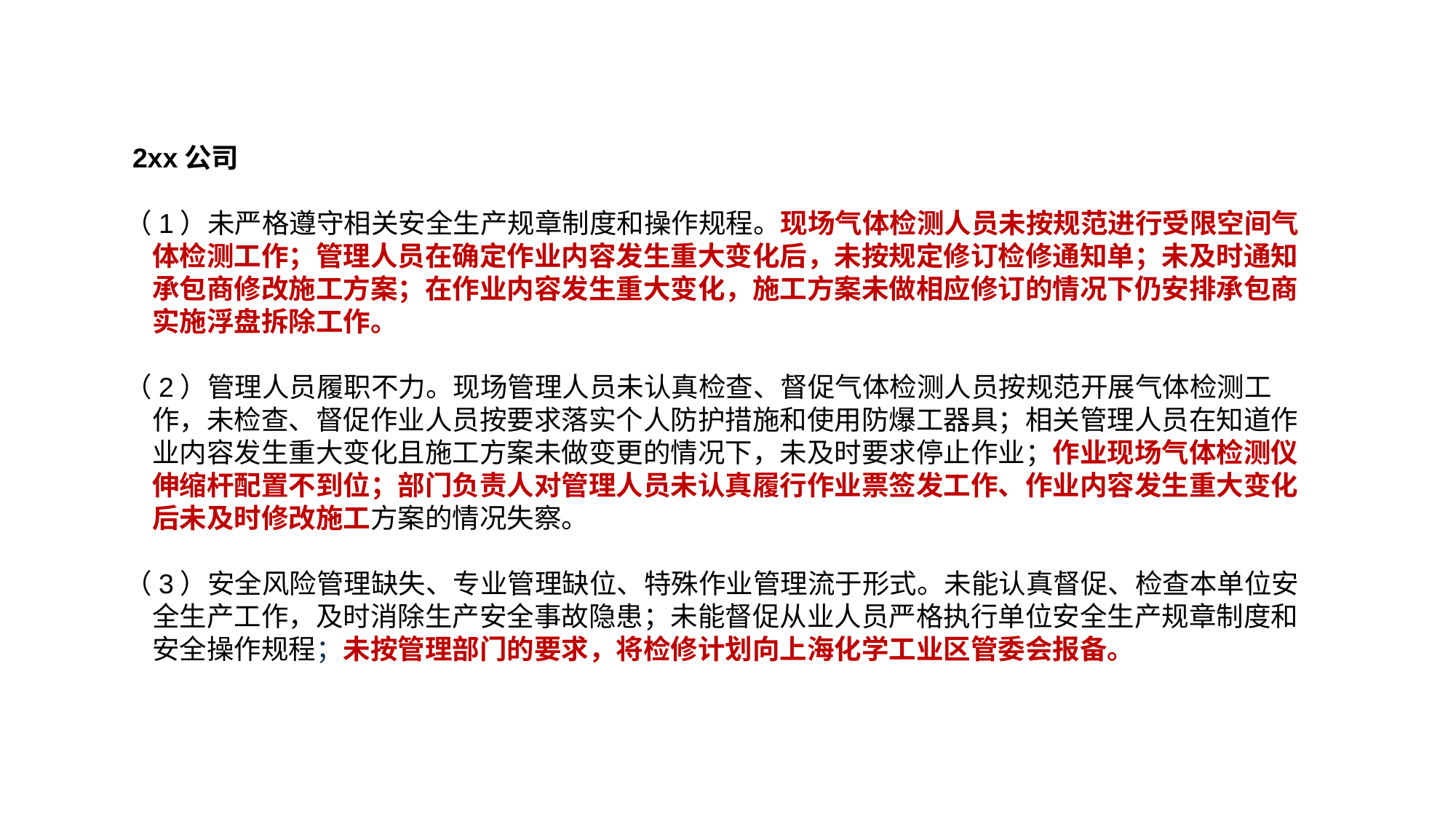

2xx公司

（1）未严格遵守相关安全生产规章制度和操作规程。现场气体检测人员未按规范进行受限空间气体检测工作；管理人员在确定作业内容发生重大变化后，未按规定修订检修通知单；未及时通知承包商修改施工方案；在作业内容发生重大变化，施工方案未做相应修订的情况下仍安排承包商实施浮盘拆除工作。

（2）管理人员履职不力。现场管理人员未认真检查、督促气体检测人员按规范开展气体检测工作，未检查、督促作业人员按要求落实个人防护措施和使用防爆工器具；相关管理人员在知道作业内容发生重大变化且施工方案未做变更的情况下，未及时要求停止作业；作业现场气体检测仪伸缩杆配置不到位；部门负责人对管理人员未认真履行作业票签发工作、作业内容发生重大变化后未及时修改施工方案的情况失察。

（3）安全风险管理缺失、专业管理缺位、特殊作业管理流于形式。未能认真督促、检查本单位安全生产工作，及时消除生产安全事故隐患；未能督促从业人员严格执行单位安全生产规章制度和安全操作规程；未按管理部门的要求，将检修计划向上海化学工业区管委会报备。

#